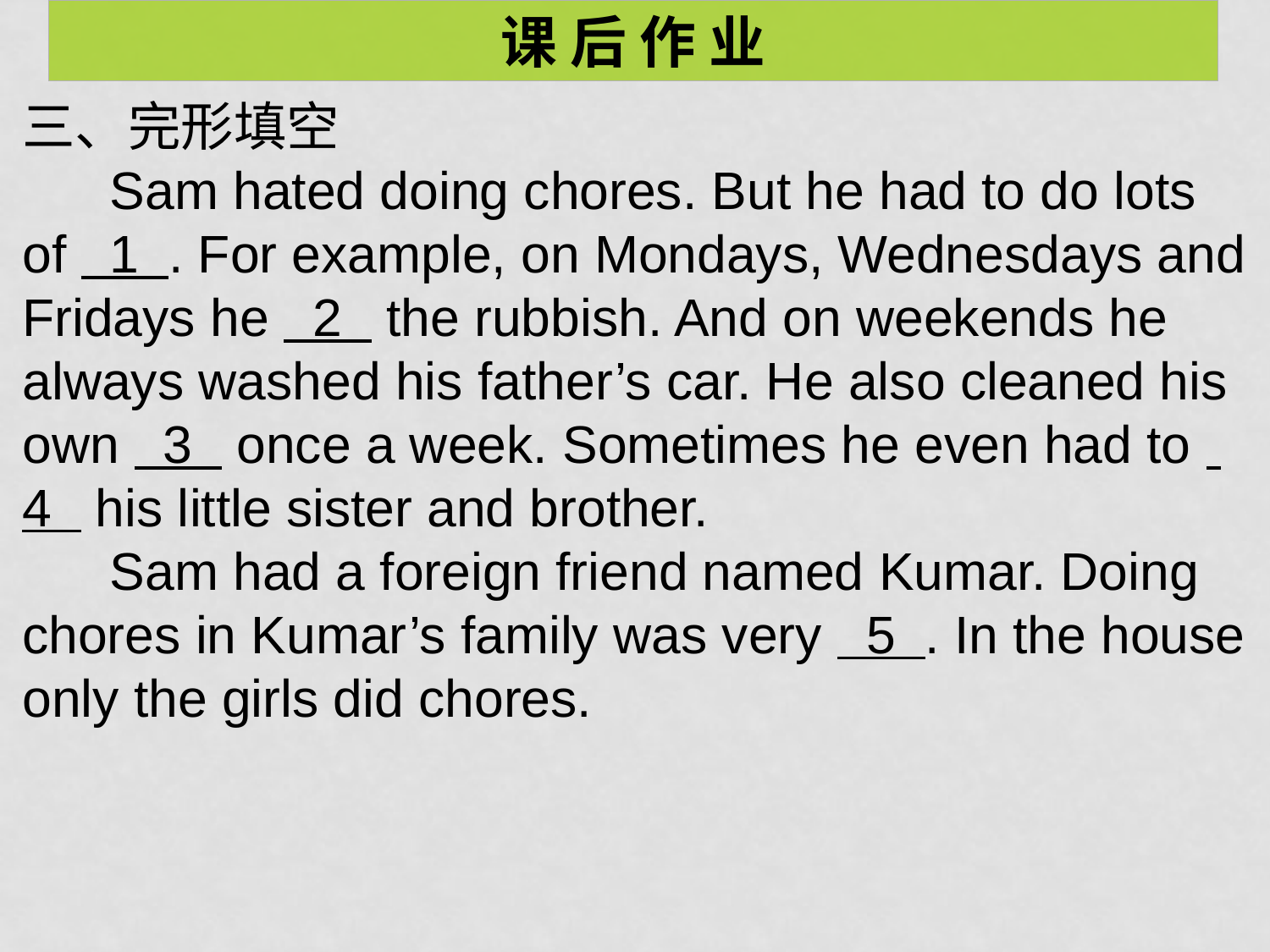

课 后 作 业
三、完形填空
      Sam hated doing chores. But he had to do lots of   1  . For example, on Mondays, Wednesdays and Fridays he   2   the rubbish. And on weekends he always washed his father’s car. He also cleaned his own   3   once a week. Sometimes he even had to   4   his little sister and brother.
      Sam had a foreign friend named Kumar. Doing chores in Kumar’s family was very   5  . In the house only the girls did chores.